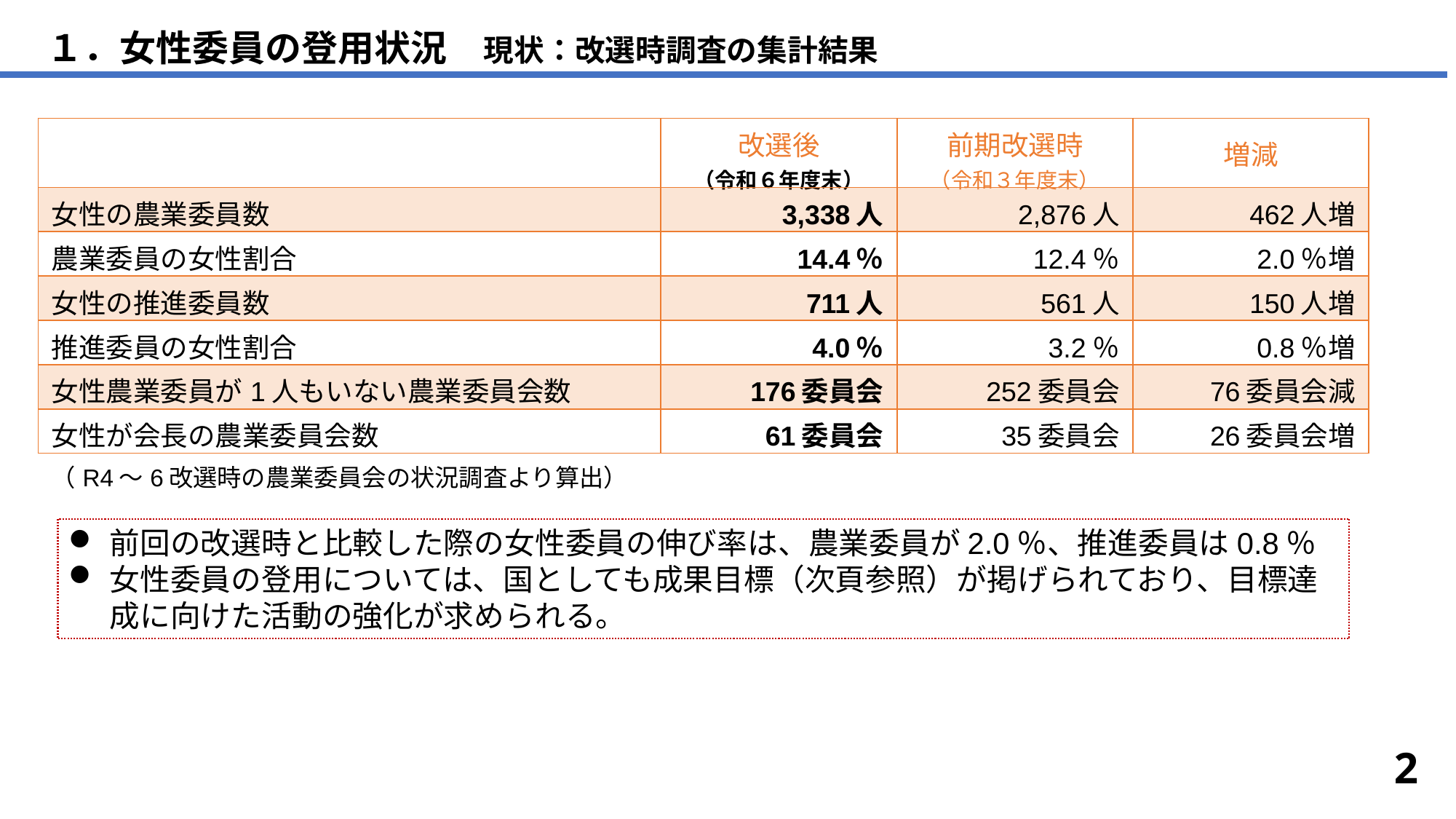

１．女性委員の登用状況　現状：改選時調査の集計結果
|  | 改選後 （令和６年度末） | 前期改選時 （令和３年度末） | 増減 |
| --- | --- | --- | --- |
| 女性の農業委員数 | 3,338人 | 2,876人 | 462人増 |
| 農業委員の女性割合 | 14.4％ | 12.4％ | 2.0％増 |
| 女性の推進委員数 | 711人 | 561人 | 150人増 |
| 推進委員の女性割合 | 4.0％ | 3.2％ | 0.8％増 |
| 女性農業委員が1人もいない農業委員会数 | 176委員会 | 252委員会 | 76委員会減 |
| 女性が会長の農業委員会数 | 61委員会 | 35委員会 | 26委員会増 |
| （R4～6改選時の農業委員会の状況調査より算出） |  |  |  |
前回の改選時と比較した際の女性委員の伸び率は、農業委員が2.0％、推進委員は0.8％
女性委員の登用については、国としても成果目標（次頁参照）が掲げられており、目標達成に向けた活動の強化が求められる。
2